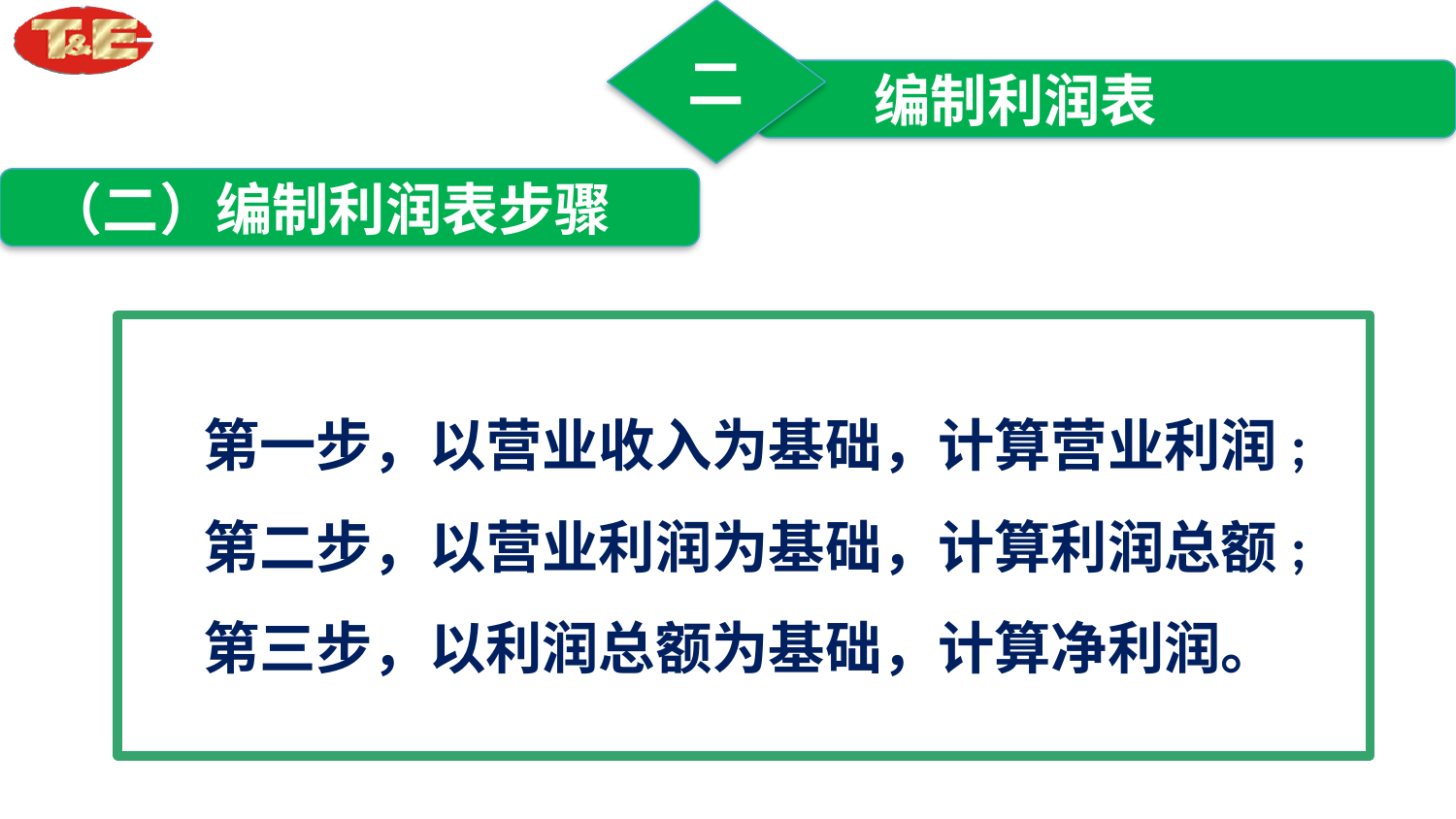

二
编制利润表
（二）编制利润表步骤

第一步，以营业收入为基础，计算营业利润;
第二步，以营业利润为基础，计算利润总额;
第三步，以利润总额为基础，计算净利润。